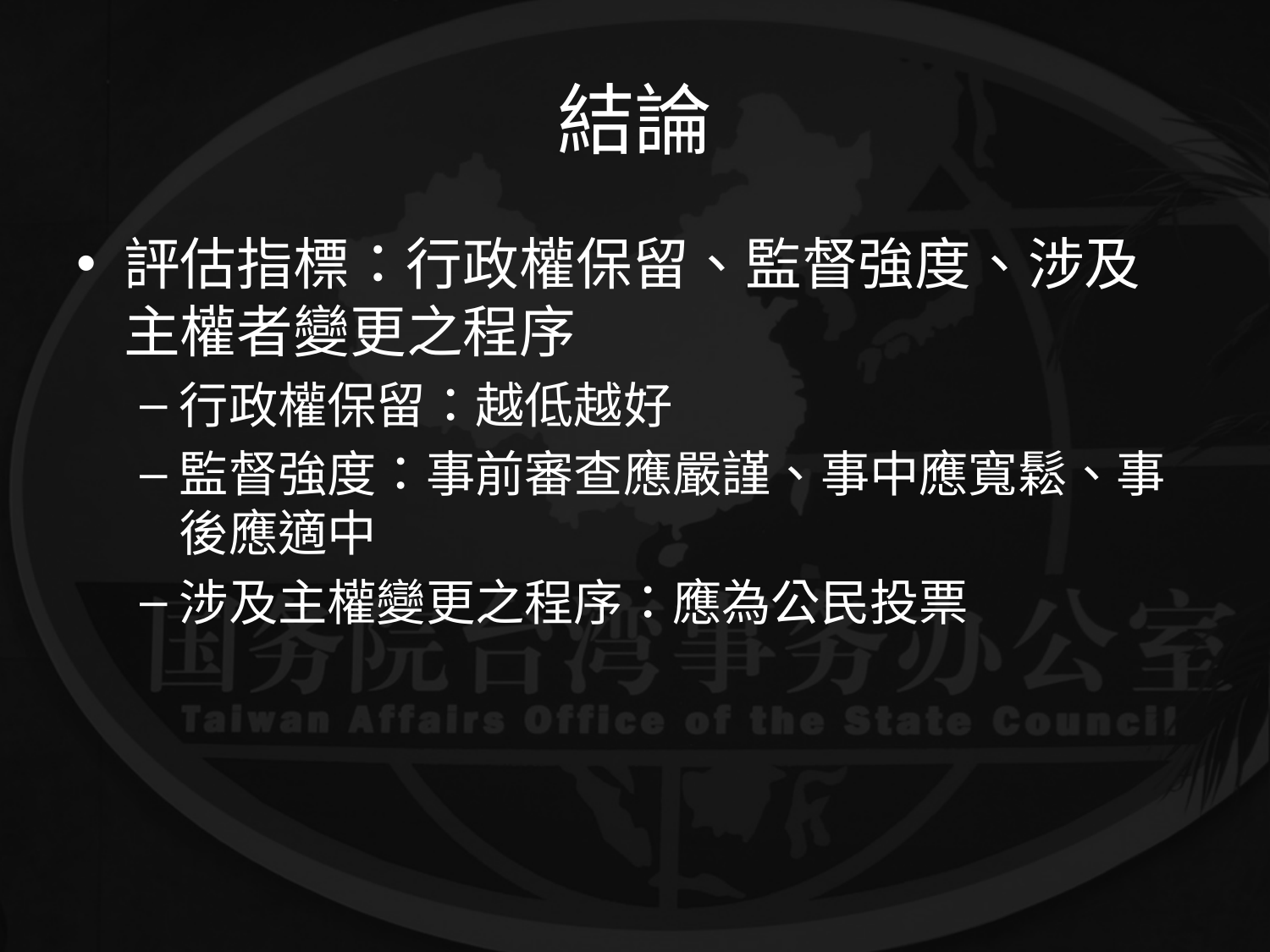

# 結論
評估指標：行政權保留、監督強度、涉及主權者變更之程序
行政權保留：越低越好
監督強度：事前審查應嚴謹、事中應寬鬆、事後應適中
涉及主權變更之程序：應為公民投票